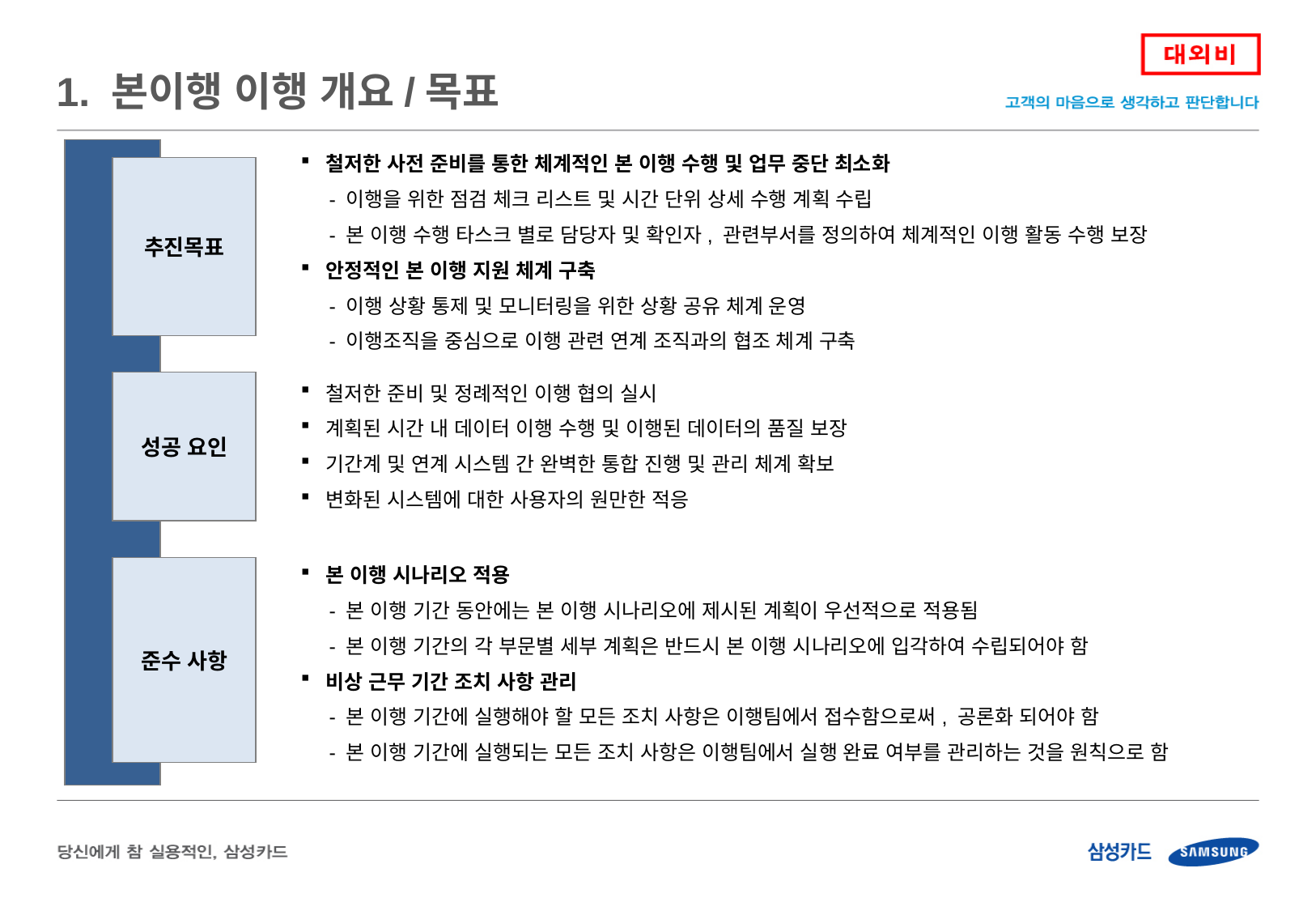

1. 본이행 이행 개요/목표
철저한 사전 준비를 통한 체계적인 본 이행 수행 및 업무 중단 최소화
     - 이행을 위한 점검 체크 리스트 및 시간 단위 상세 수행 계획 수립
     - 본 이행 수행 타스크 별로 담당자 및 확인자, 관련부서를 정의하여 체계적인 이행 활동 수행 보장
안정적인 본 이행 지원 체계 구축
     - 이행 상황 통제 및 모니터링을 위한 상황 공유 체계 운영
     - 이행조직을 중심으로 이행 관련 연계 조직과의 협조 체계 구축

추진목표
철저한 준비 및 정례적인 이행 협의 실시
계획된 시간 내 데이터 이행 수행 및 이행된 데이터의 품질 보장
기간계 및 연계 시스템 간 완벽한 통합 진행 및 관리 체계 확보
변화된 시스템에 대한 사용자의 원만한 적응
성공 요인
본 이행 시나리오 적용
     - 본 이행 기간 동안에는 본 이행 시나리오에 제시된 계획이 우선적으로 적용됨
     - 본 이행 기간의 각 부문별 세부 계획은 반드시 본 이행 시나리오에 입각하여 수립되어야 함
비상 근무 기간 조치 사항 관리
     - 본 이행 기간에 실행해야 할 모든 조치 사항은 이행팀에서 접수함으로써, 공론화 되어야 함
     - 본 이행 기간에 실행되는 모든 조치 사항은 이행팀에서 실행 완료 여부를 관리하는 것을 원칙으로 함
준수 사항